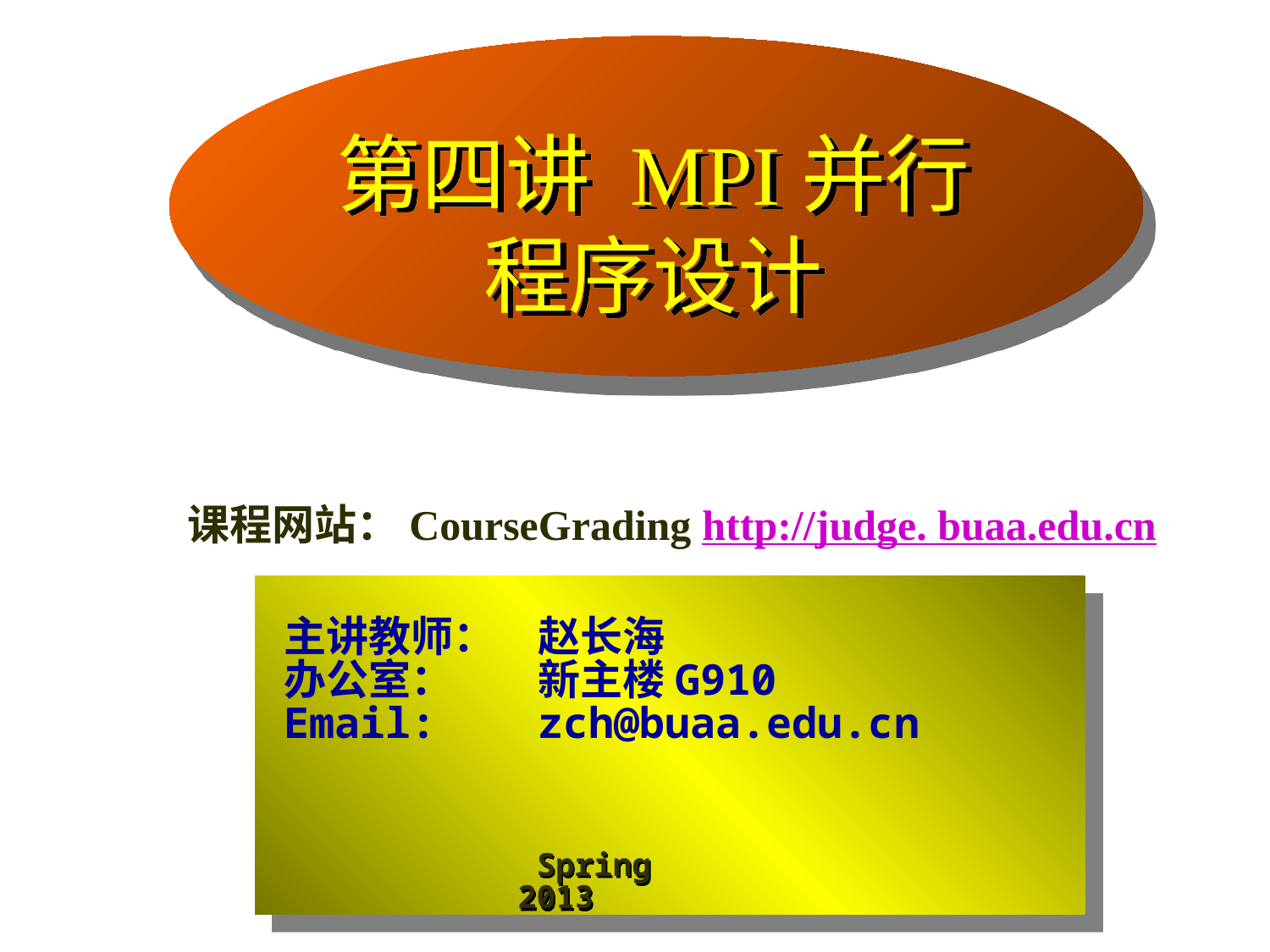

第四讲 MPI并行程序设计
课程网站：CourseGrading http://judge. buaa.edu.cn

主讲教师：	赵长海
办公室： 	新主楼G910
Email: 	zch@buaa.edu.cn
 Spring 2013